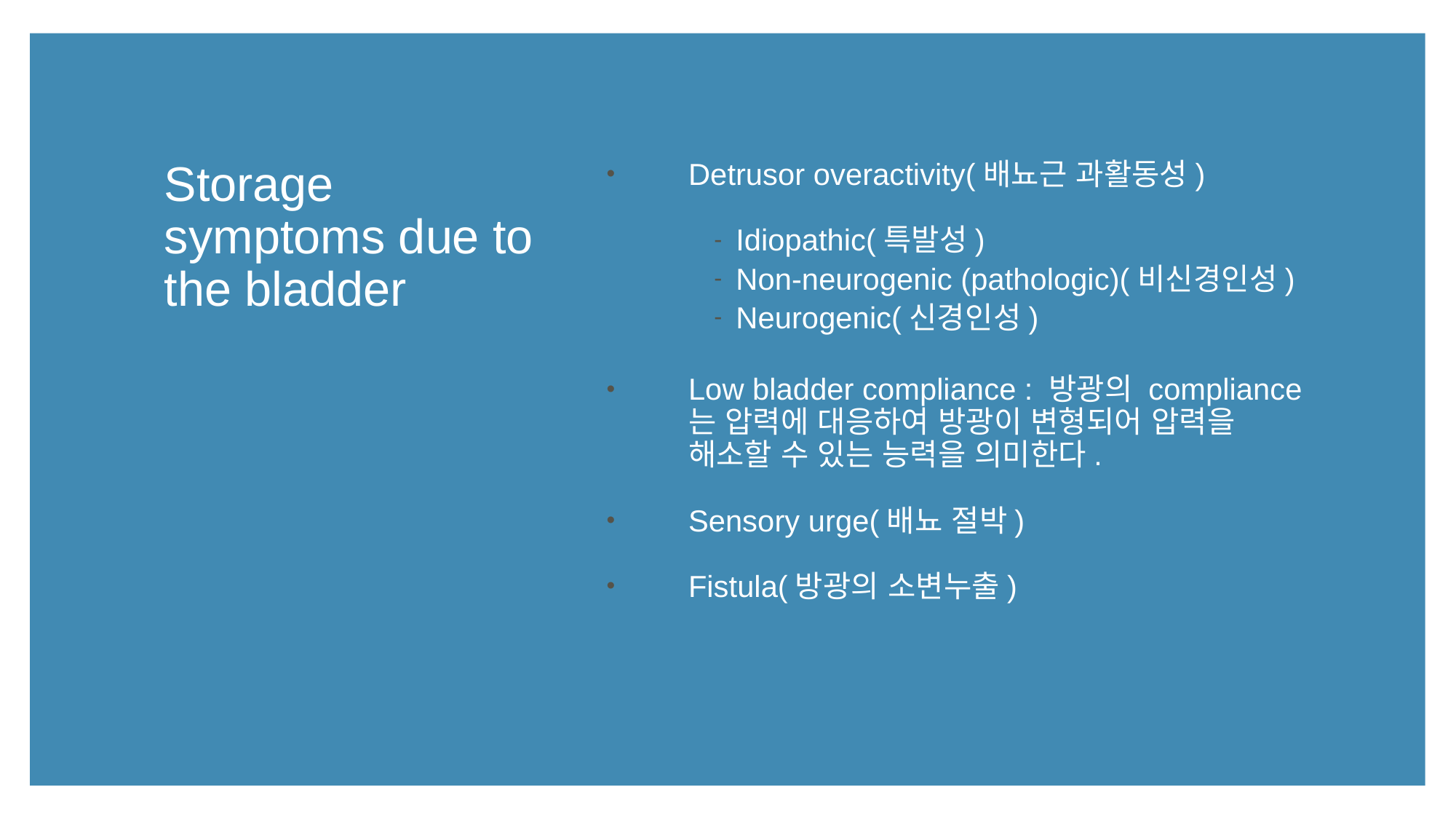

# Storage symptoms due to the bladder
Detrusor overactivity(배뇨근 과활동성)

Idiopathic(특발성)
Non-neurogenic (pathologic)(비신경인성)
Neurogenic(신경인성)
Low bladder compliance : 방광의 compliance는 압력에 대응하여 방광이 변형되어 압력을 해소할 수 있는 능력을 의미한다.
Sensory urge(배뇨 절박)

Fistula(방광의 소변누출)